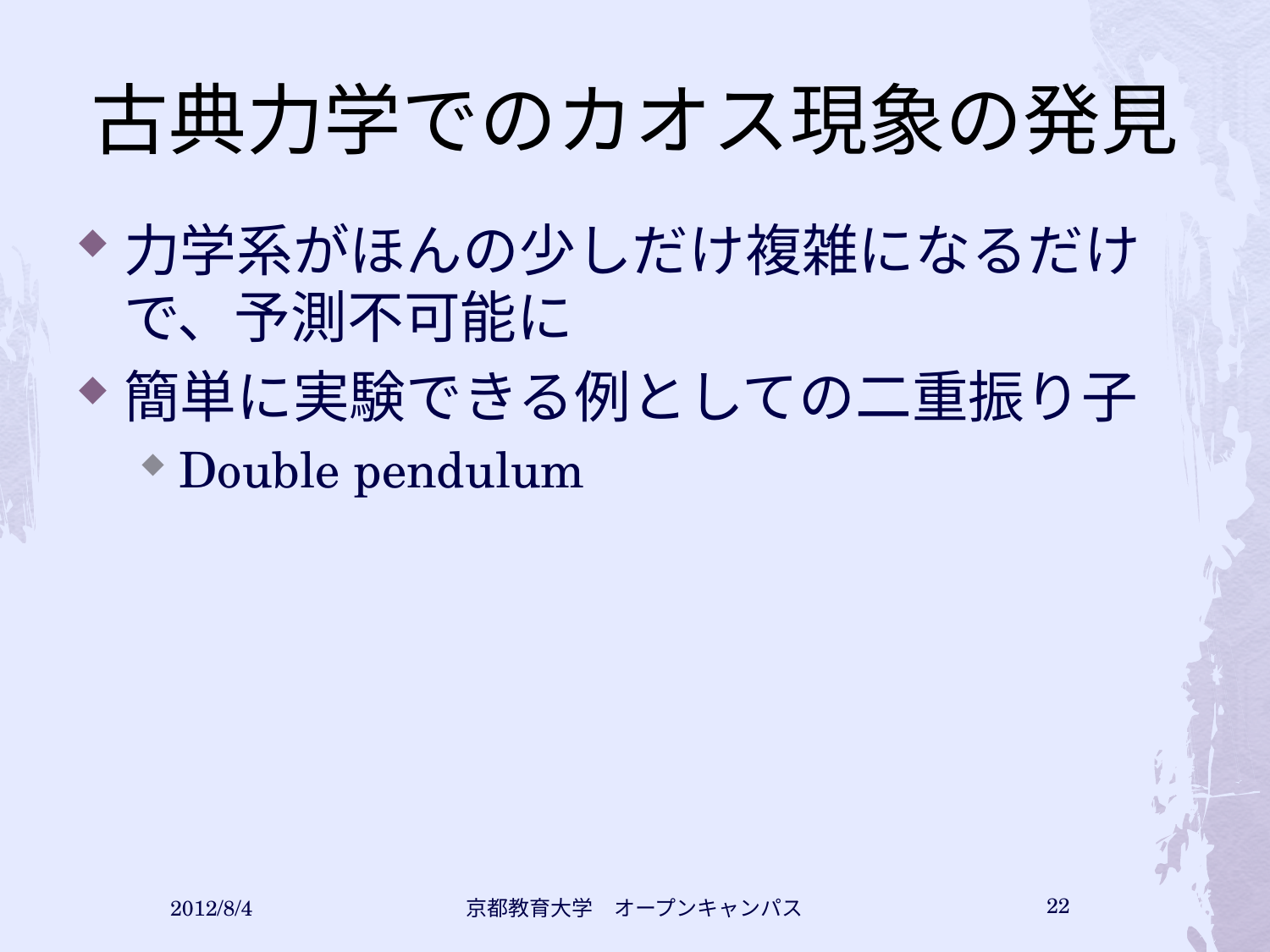

# 古典力学でのカオス現象の発見
力学系がほんの少しだけ複雑になるだけで、予測不可能に
簡単に実験できる例としての二重振り子
Double pendulum
2012/8/4
京都教育大学　オープンキャンパス
22